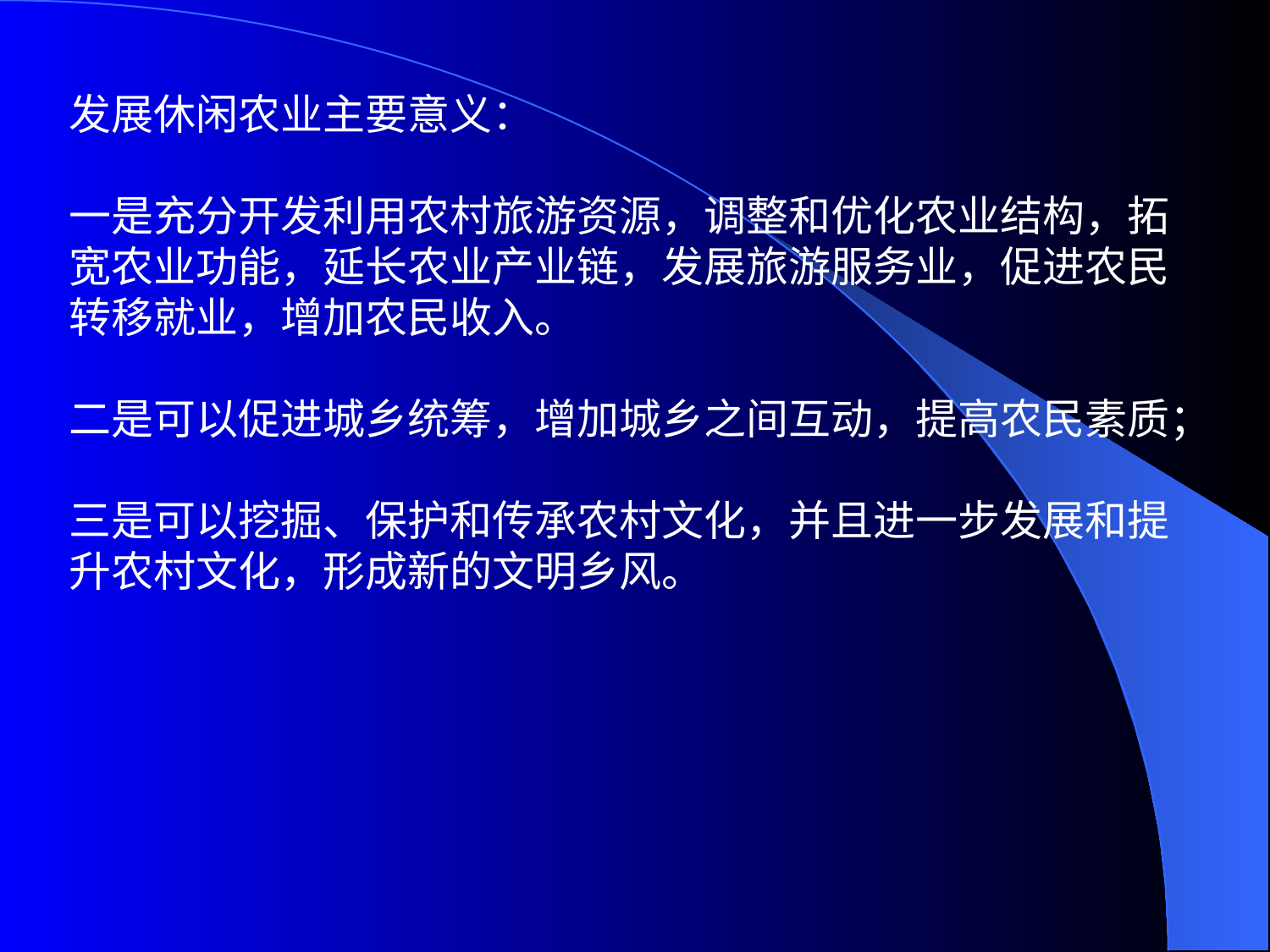

发展休闲农业主要意义：

一是充分开发利用农村旅游资源，调整和优化农业结构，拓宽农业功能，延长农业产业链，发展旅游服务业，促进农民转移就业，增加农民收入。

二是可以促进城乡统筹，增加城乡之间互动，提高农民素质；

三是可以挖掘、保护和传承农村文化，并且进一步发展和提升农村文化，形成新的文明乡风。